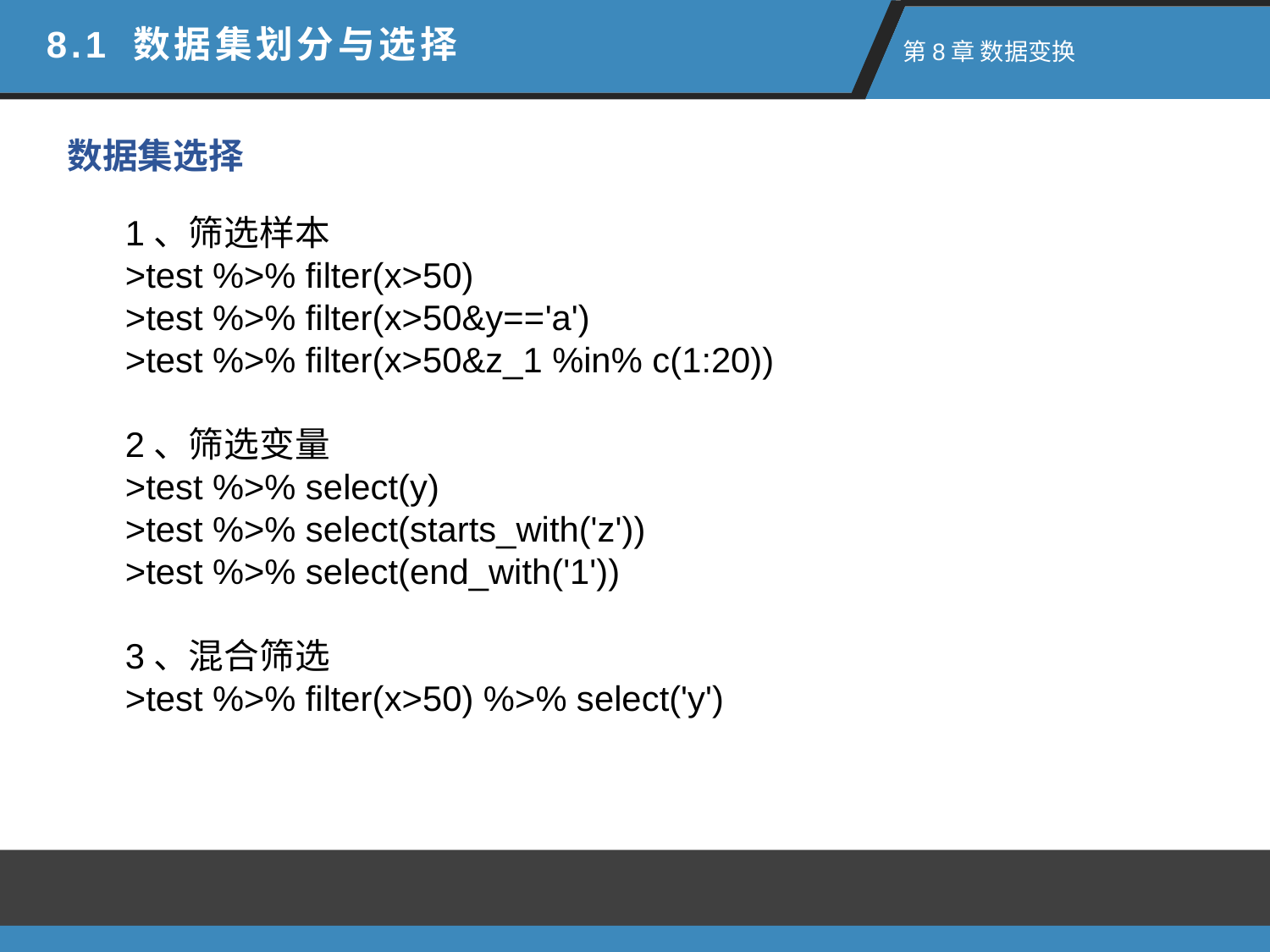

8.1 数据集划分与选择
  第8章 数据变换
数据集选择
1、筛选样本
>test %>% filter(x>50)
>test %>% filter(x>50&y=='a')
>test %>% filter(x>50&z_1 %in% c(1:20))

2、筛选变量
>test %>% select(y)
>test %>% select(starts_with('z'))
>test %>% select(end_with('1'))

3、混合筛选
>test %>% filter(x>50) %>% select('y')